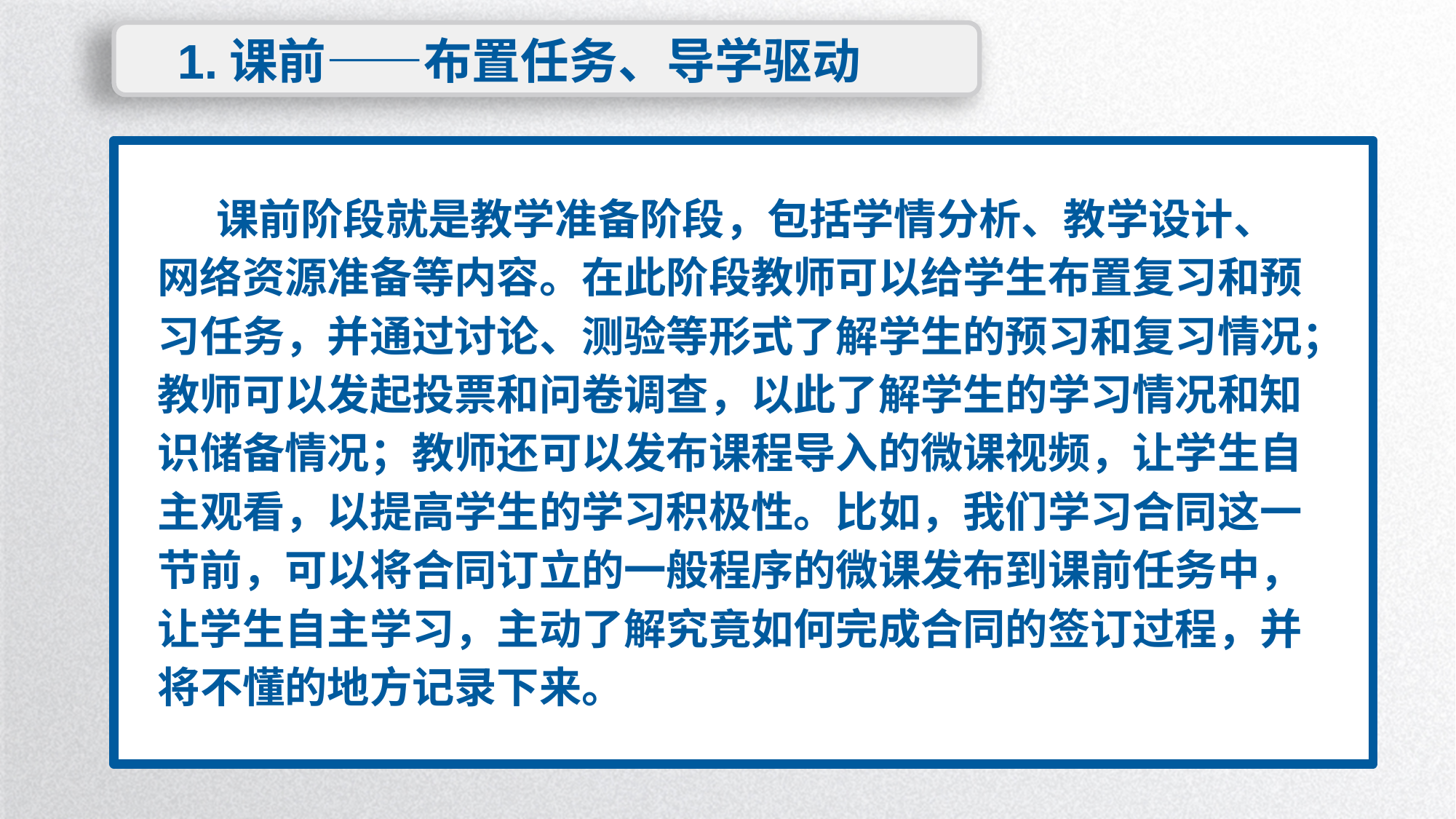

1.课前——布置任务、导学驱动

     课前阶段就是教学准备阶段，包括学情分析、教学设计、网络资源准备等内容。在此阶段教师可以给学生布置复习和预习任务，并通过讨论、测验等形式了解学生的预习和复习情况；教师可以发起投票和问卷调查，以此了解学生的学习情况和知识储备情况；教师还可以发布课程导入的微课视频，让学生自主观看，以提高学生的学习积极性。比如，我们学习合同这一节前，可以将合同订立的一般程序的微课发布到课前任务中，让学生自主学习，主动了解究竟如何完成合同的签订过程，并将不懂的地方记录下来。
延时符